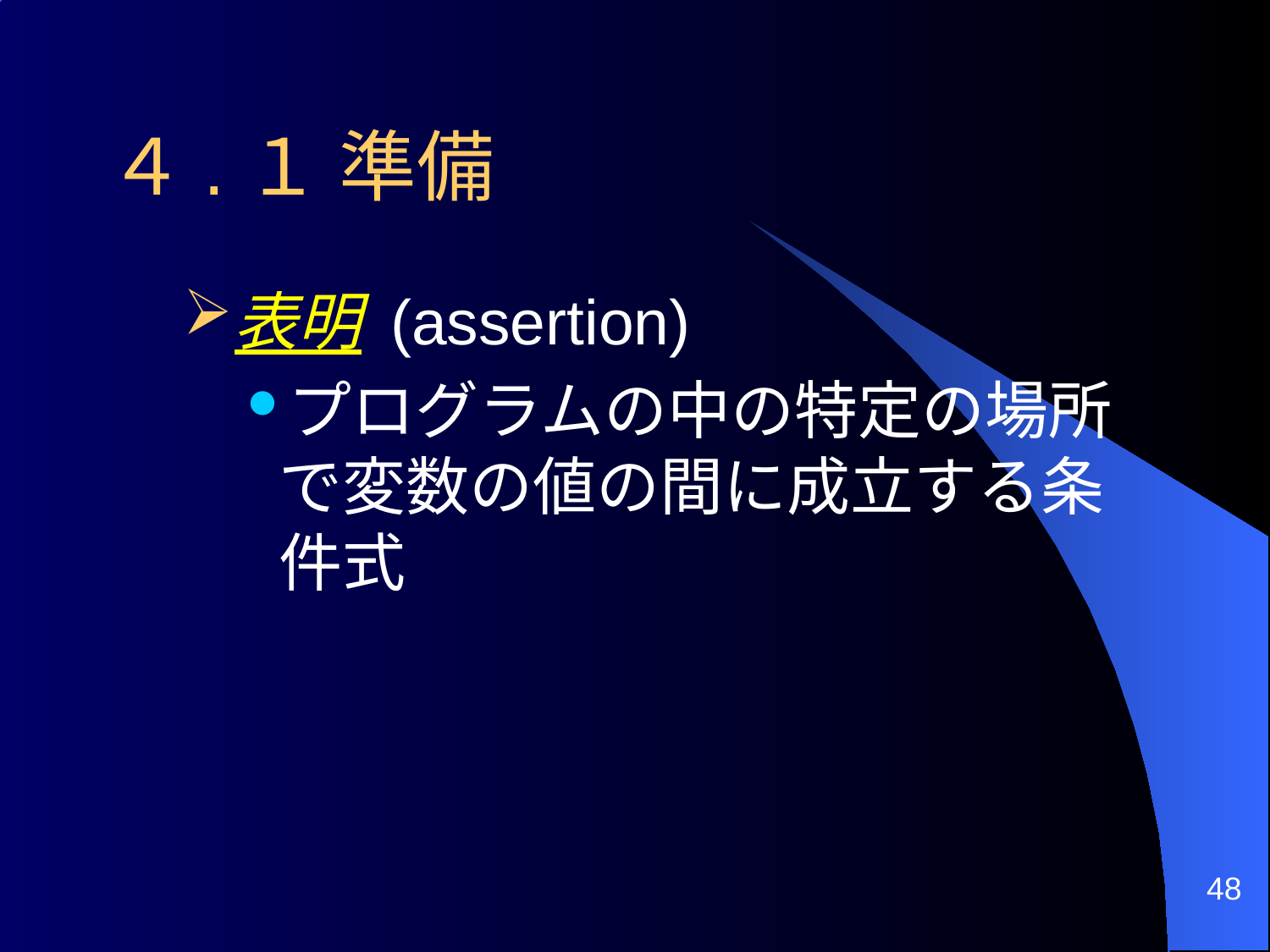

# ４.１ 準備
表明 (assertion)
プログラムの中の特定の場所で変数の値の間に成立する条件式
48